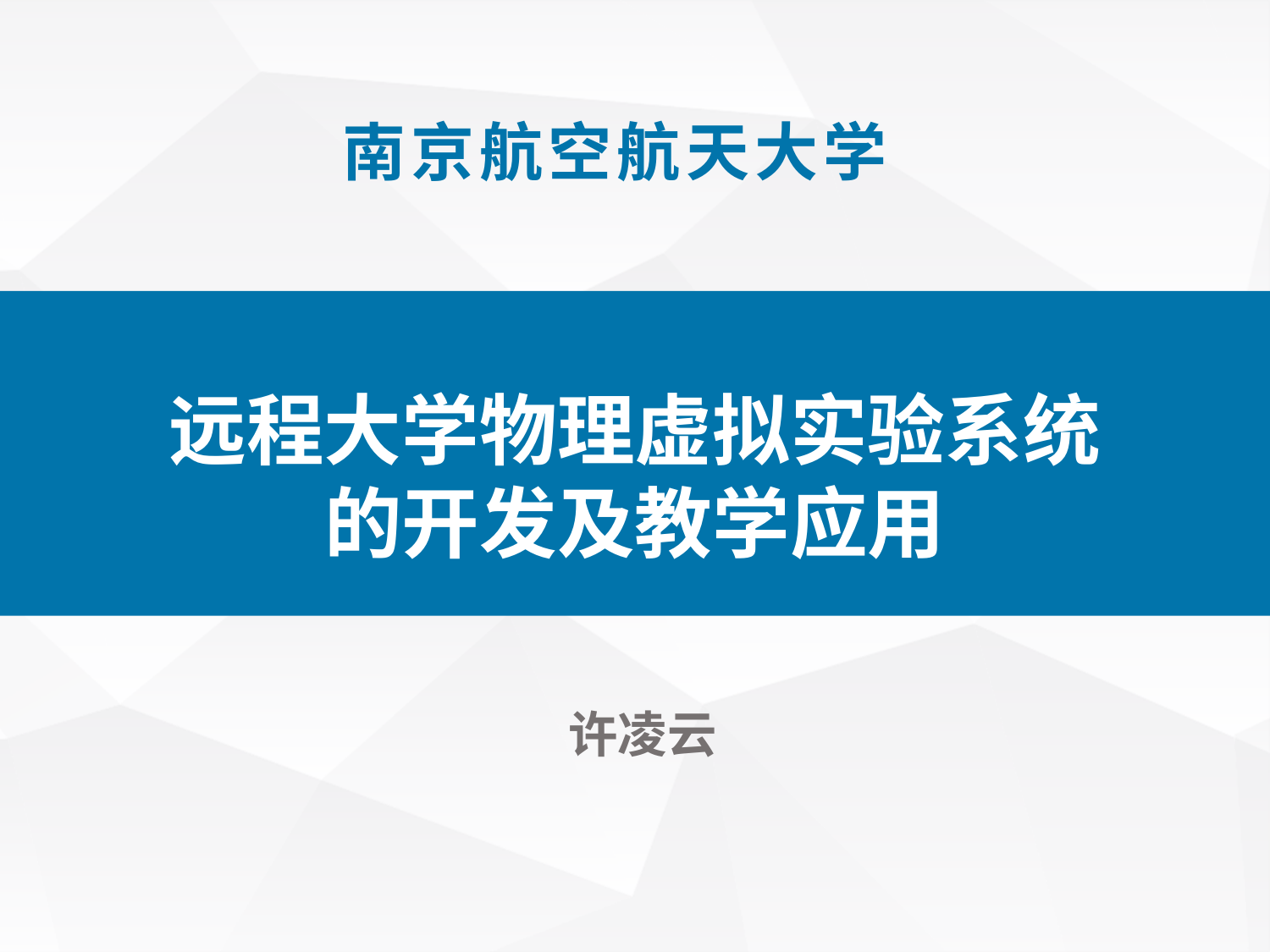

南京航空航天大学

远程大学物理虚拟实验系统的开发及教学应用
我们毕业啦
其实是答辩的标题地方
许凌云